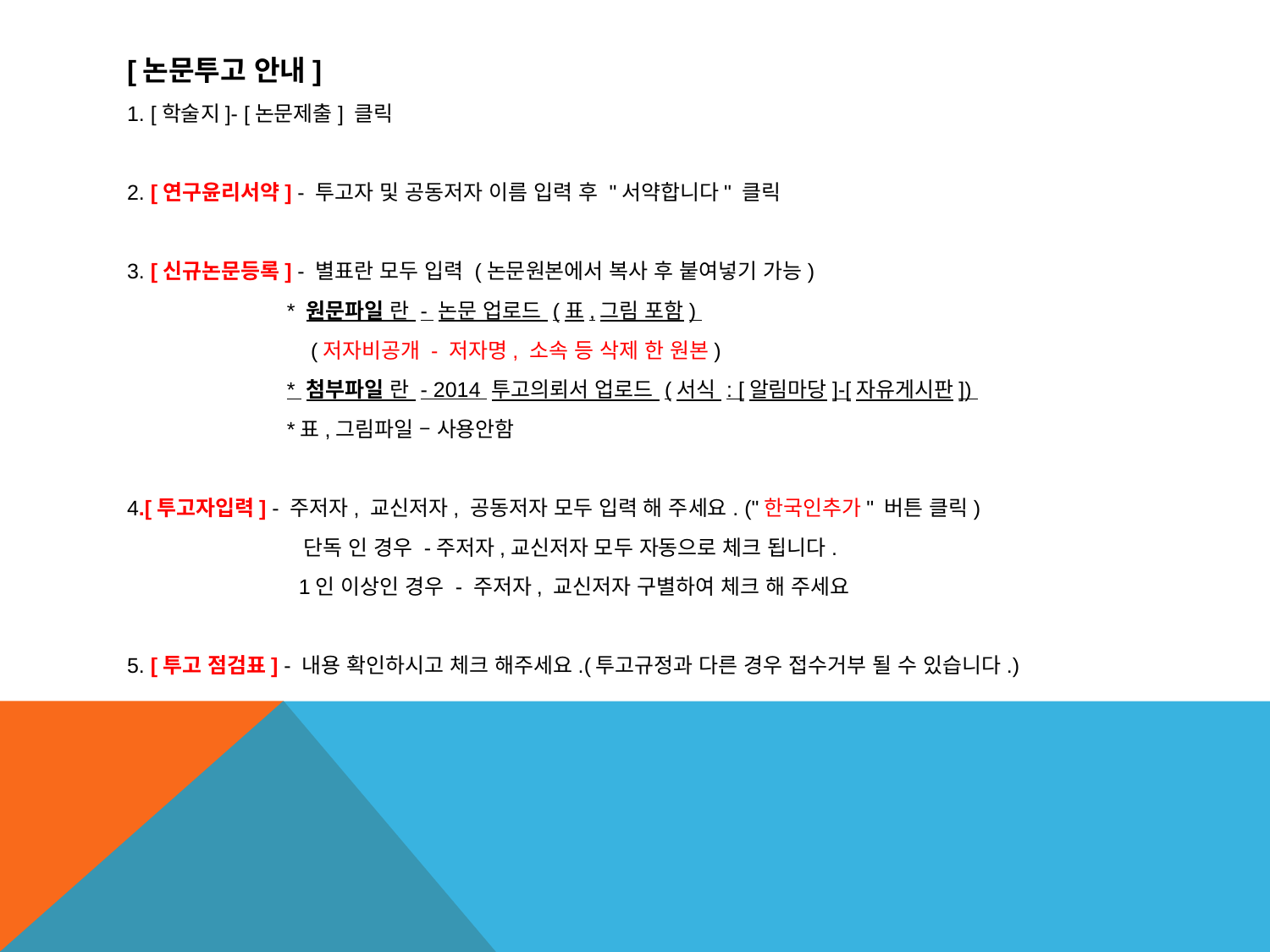

[논문투고 안내]
1. [학술지]- [논문제출] 클릭

2. [연구윤리서약] - 투고자 및 공동저자 이름 입력 후 "서약합니다" 클릭

3. [신규논문등록] - 별표란 모두 입력 (논문원본에서 복사 후 붙여넣기 가능)
                           * 원문파일 란 - 논문 업로드 (표,그림 포함)
                               (저자비공개 - 저자명, 소속 등 삭제 한 원본)
                           * 첨부파일 란 - 2014 투고의뢰서 업로드 (서식 : [알림마당]-[자유게시판])
                           *표,그림파일 – 사용안함

4.[투고자입력] - 주저자, 교신저자, 공동저자 모두 입력 해 주세요. ("한국인추가" 버튼 클릭)
                             단독 인 경우 -주저자,교신저자 모두 자동으로 체크 됩니다.
                             1인 이상인 경우 - 주저자, 교신저자 구별하여 체크 해 주세요

5. [투고 점검표] - 내용 확인하시고 체크 해주세요.(투고규정과 다른 경우 접수거부 될 수 있습니다.)